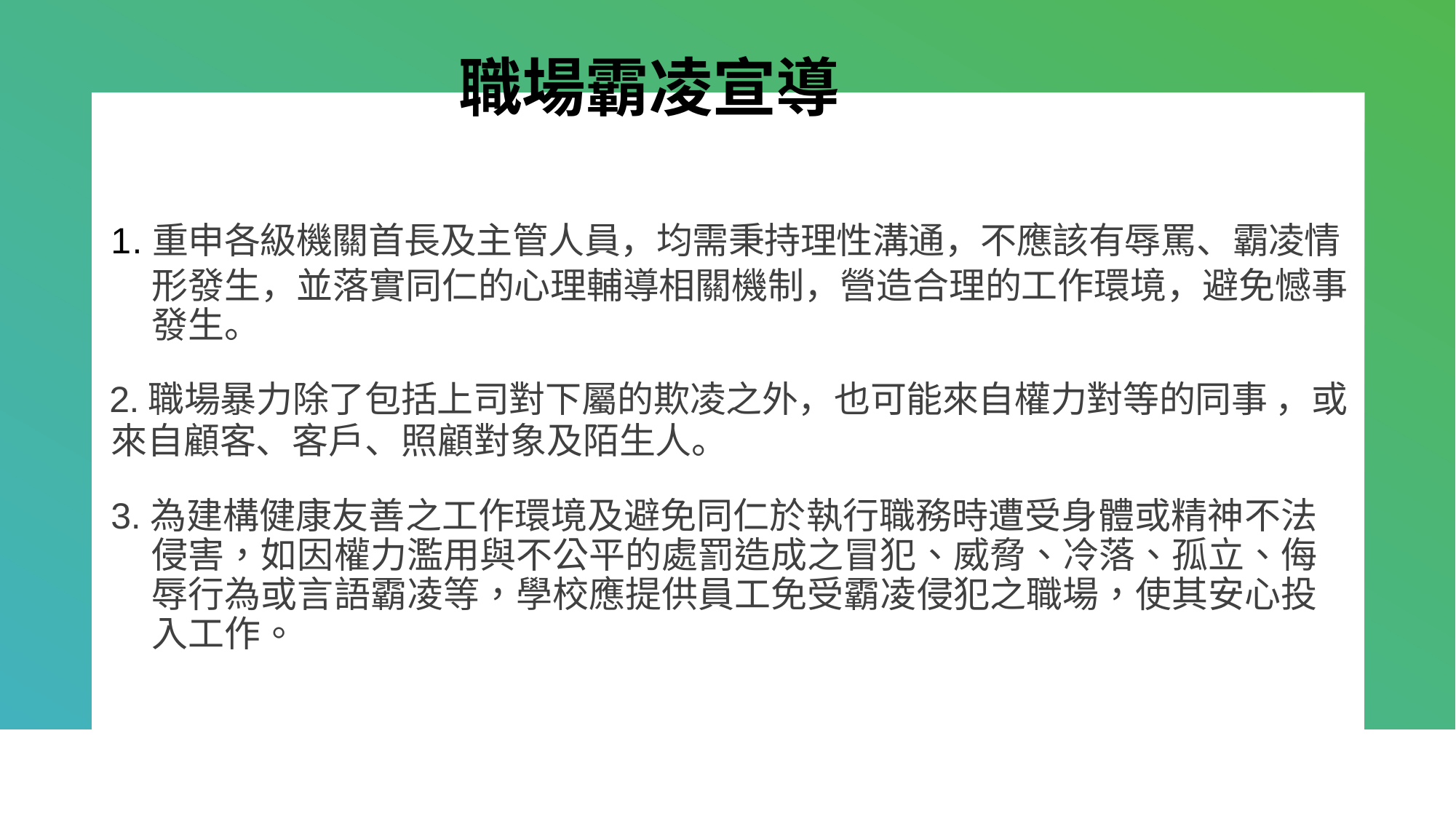

# 職場霸凌宣導
1.重申各級機關首長及主管人員，均需秉持理性溝通，不應該有辱罵、霸凌情
    形發生，並落實同仁的心理輔導相關機制，營造合理的工作環境，避免憾事發生。
2.職場暴力除了包括上司對下屬的欺凌之外，也可能來自權力對等的同事 ，或來自顧客、客戶、照顧對象及陌生人。
3.為建構健康友善之工作環境及避免同仁於執行職務時遭受身體或精神不法侵害，如因權力濫用與不公平的處罰造成之冒犯、威脅、冷落、孤立、侮辱行為或言語霸凌等，學校應提供員工免受霸凌侵犯之職場，使其安心投入工作。